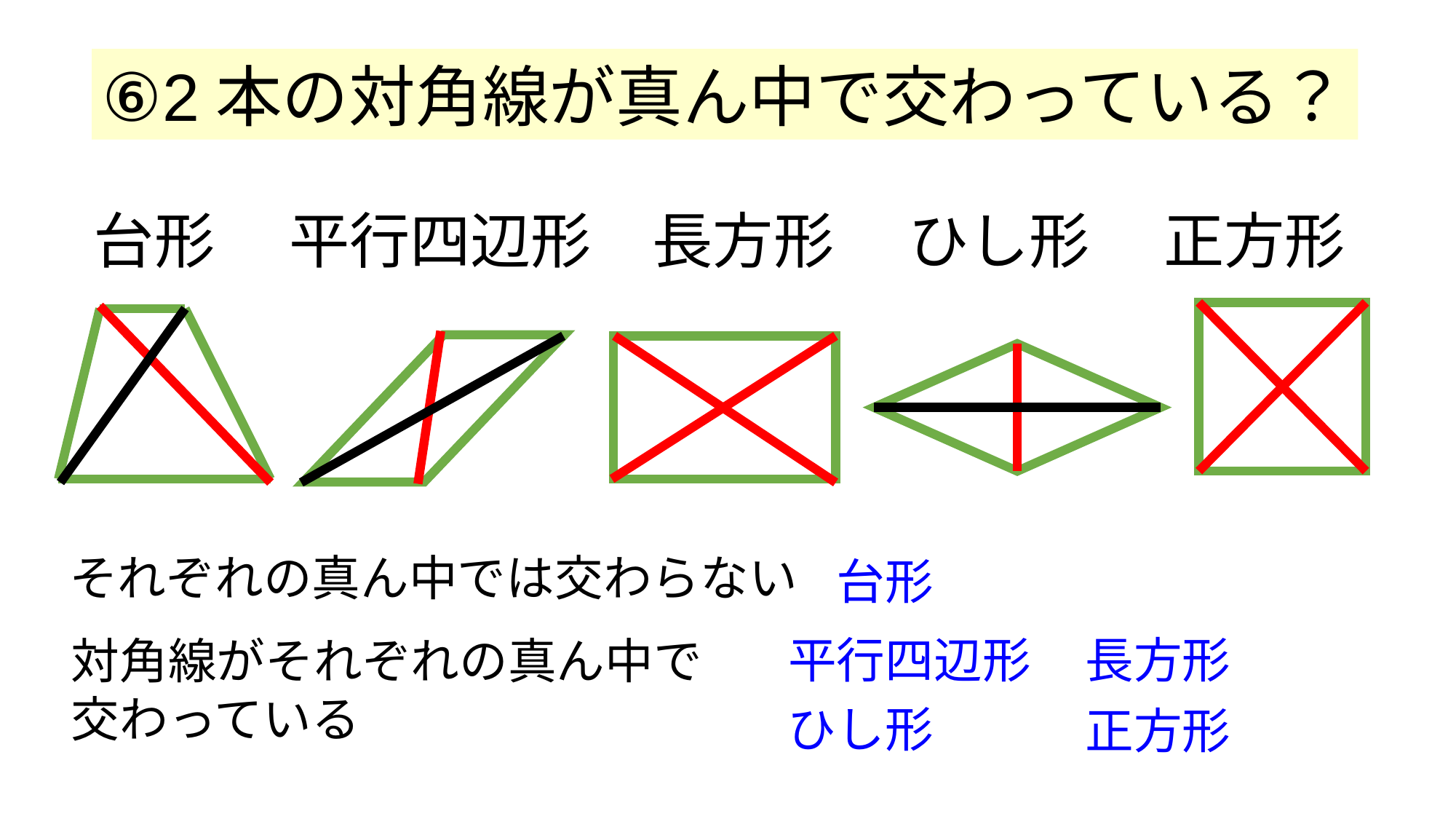

⑥2本の対角線が真ん中で交わっている？
台形　 平行四辺形　長方形　 ひし形 　正方形

それぞれの真ん中では交わらない
台形
平行四辺形
長方形
対角線がそれぞれの真ん中で交わっている
ひし形
正方形